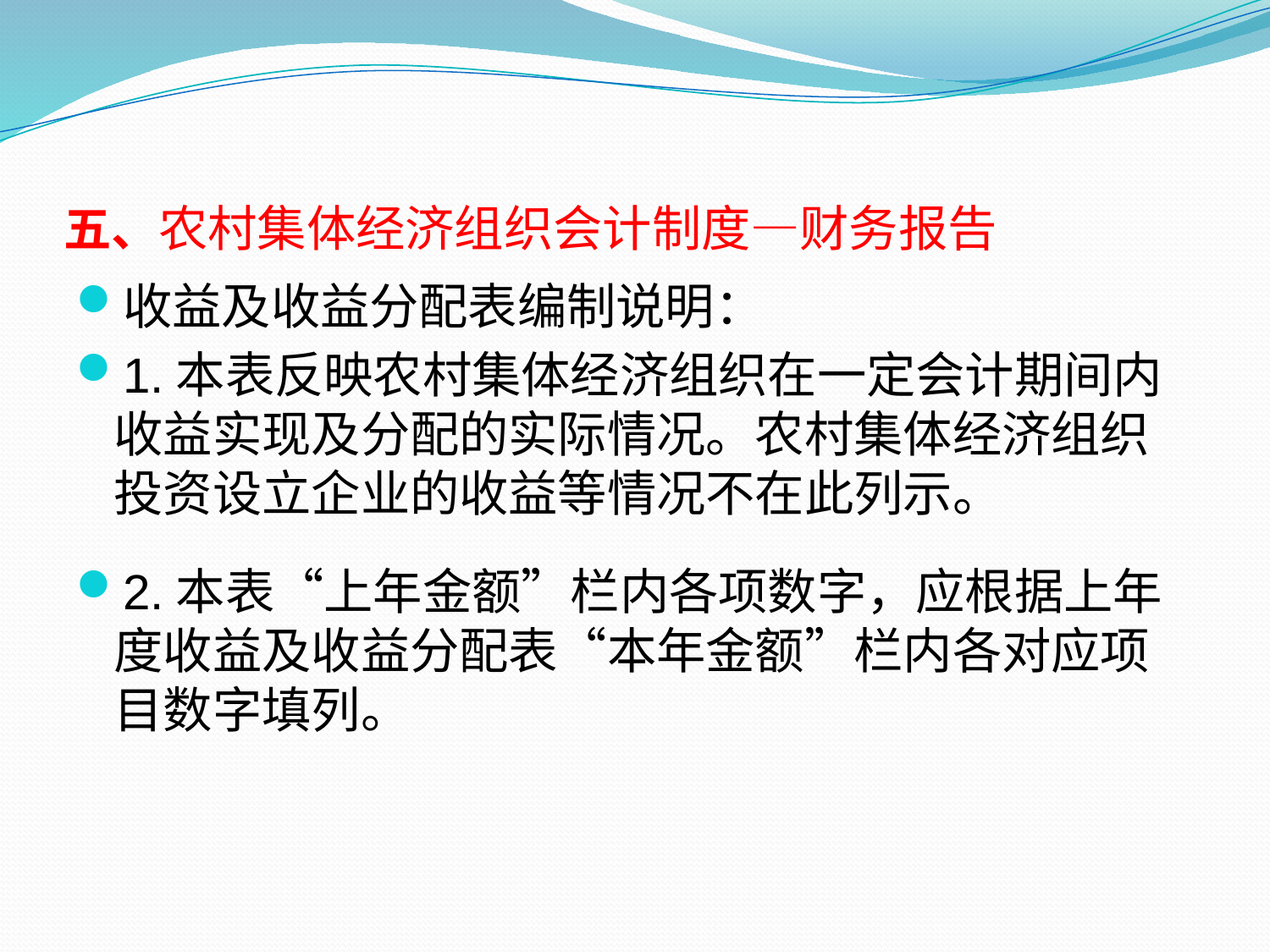

# 五、农村集体经济组织会计制度—财务报告
收益及收益分配表编制说明：
1.本表反映农村集体经济组织在一定会计期间内收益实现及分配的实际情况。农村集体经济组织投资设立企业的收益等情况不在此列示。

2.本表“上年金额”栏内各项数字，应根据上年度收益及收益分配表“本年金额”栏内各对应项目数字填列。